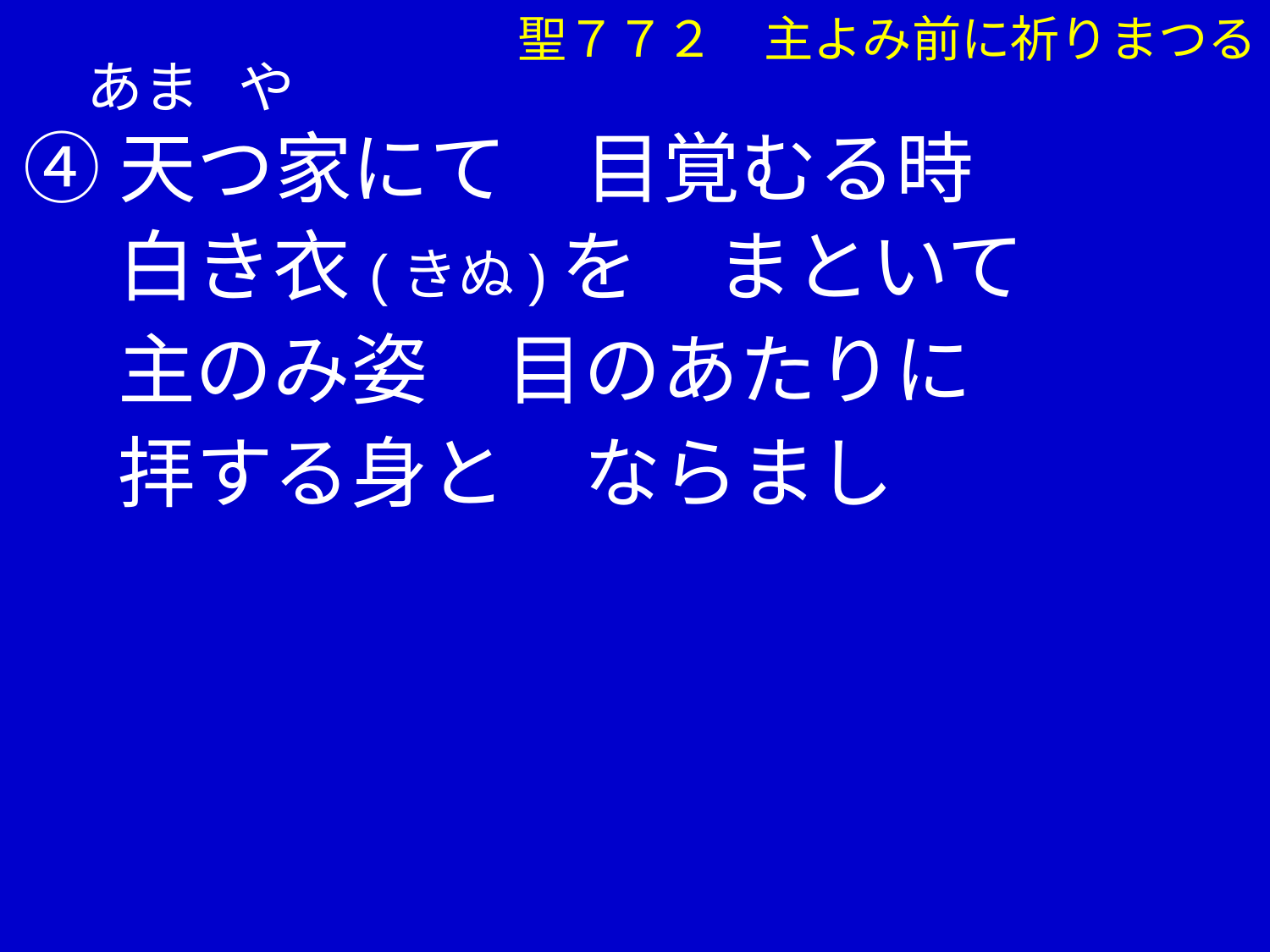

聖７７２　主よみ前に祈りまつる
    あま   や
④天つ家にて　目覚むる時
　 白き衣(きぬ)を　まといて
　 主のみ姿　目のあたりに
　 拝する身と　ならまし